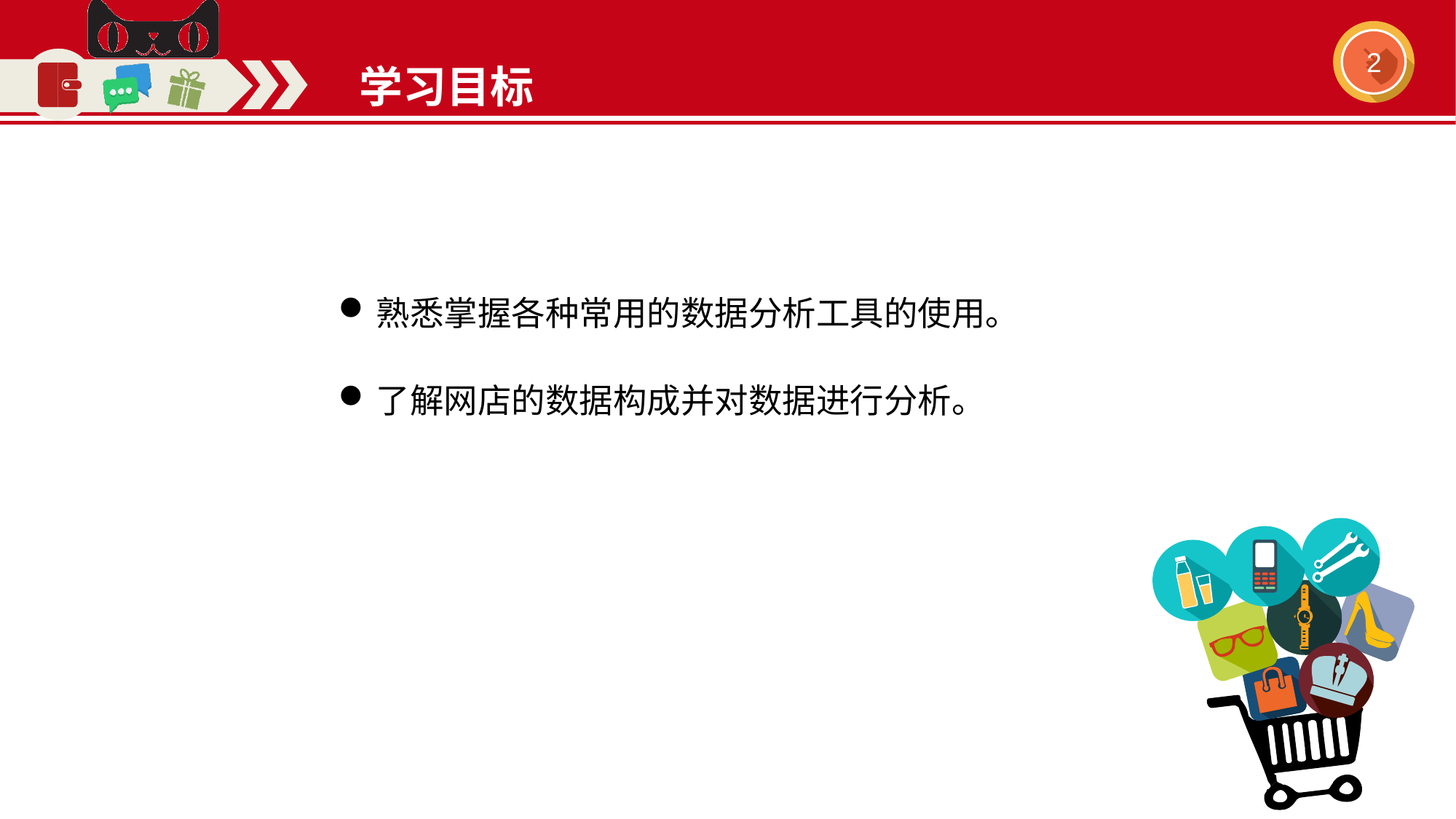

学习目标
熟悉掌握各种常用的数据分析工具的使用。
了解网店的数据构成并对数据进行分析。